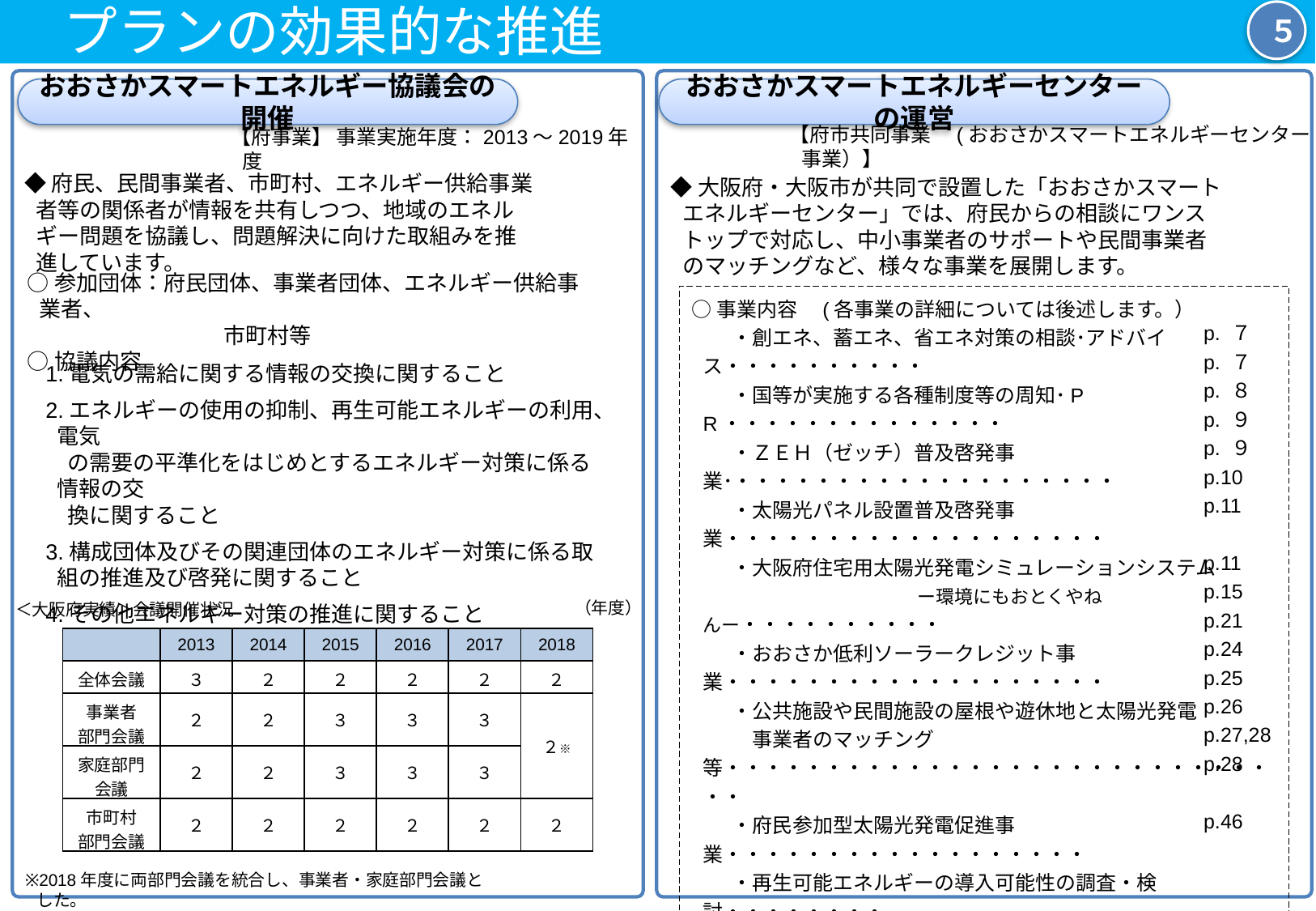

プランの効果的な推進
５

おおさかスマートエネルギー協議会の開催
おおさかスマートエネルギーセンターの運営
【府市共同事業　(おおさかスマートエネルギーセンター事業）】
【府事業】 事業実施年度：2013～2019年度
◆府民、民間事業者、市町村、エネルギー供給事業者等の関係者が情報を共有しつつ、地域のエネルギー問題を協議し、問題解決に向けた取組みを推進しています。
◆大阪府・大阪市が共同で設置した「おおさかスマートエネルギーセンター」では、府民からの相談にワンストップで対応し、中小事業者のサポートや民間事業者のマッチングなど、様々な事業を展開します。
○参加団体：府民団体、事業者団体、エネルギー供給事業者、
　　　　　　　　　市町村等
○協議内容
○事業内容　(各事業の詳細については後述します。）
　　・創エネ、蓄エネ、省エネ対策の相談･アドバイス・・・・・・・・・・
　　・国等が実施する各種制度等の周知･PR・・・・・・・・・・・・・・
　　・ＺＥＨ（ゼッチ）普及啓発事業･・・・・・・・・・・・・・・・・・・・
　　・太陽光パネル設置普及啓発事業・・・・・・・・・・・・・・・・・・・
　　・大阪府住宅用太陽光発電シミュレーションシステム
　　　　　　　                     ー環境にもおとくやねんー・・・・・・・・・・
　　・おおさか低利ソーラークレジット事業・・・・・・・・・・・・・・・・・・・
　　・公共施設や民間施設の屋根や遊休地と太陽光発電
　　　事業者のマッチング等・・・・・・・・・・・・・・・・・・・・・・・・・・・・・
　　・府民参加型太陽光発電促進事業・・・・・・・・・・・・・・・・・・
　　・再生可能エネルギーの導入可能性の調査・検討・・・・・・・・
　　・省エネ・省CO2のアドバイス(相談窓口の設置･運営）・・・・・・・・・
　　・BEMS普及啓発事業・・・・・・・・・・・・・・・・・・・・・・・・・・・・・
　　・おおさか版イニシャルゼロ省エネ設備改修マッチング事業・・・
　　・省エネ等に係る普及啓発の実施・・・・・・・・・・・・・・・・・・・・・
　　・省エネビルサポート事業・・・・・・・・・・・・・・・・・・・・・・・・・・・・
　　・ガス冷暖房・蓄熱式空調・コージェネレーション等
　　　の導入促進････・・・・・・・・・・・・・・・・・・・・・・・・・・・・・・
　　　　※過去に終了した事業は省略
p. ７
p. ７
p. ８
p. ９
p. ９
p.10
p.11

p.11
p.15
p.21
p.24
p.25
p.26
p.27,28
p.28

p.46
1.電気の需給に関する情報の交換に関すること
2.エネルギーの使用の抑制、再生可能エネルギーの利用、電気
　の需要の平準化をはじめとするエネルギー対策に係る情報の交
　換に関すること
3.構成団体及びその関連団体のエネルギー対策に係る取組の推進及び啓発に関すること
4.その他エネルギー対策の推進に関すること
（年度）
＜大阪府実績＞会議開催状況
|  | 2013 | 2014 | 2015 | 2016 | 2017 | 2018 |
| --- | --- | --- | --- | --- | --- | --- |
| 全体会議 | ３ | ２ | ２ | ２ | ２ | ２ |
| 事業者 部門会議 | ２ | ２ | ３ | ３ | ３ | ２※ |
| 家庭部門 会議 | ２ | ２ | ３ | ３ | ３ |  |
| 市町村 部門会議 | ２ | ２ | ２ | ２ | ２ | ２ |
※2018年度に両部門会議を統合し、事業者・家庭部門会議とした。